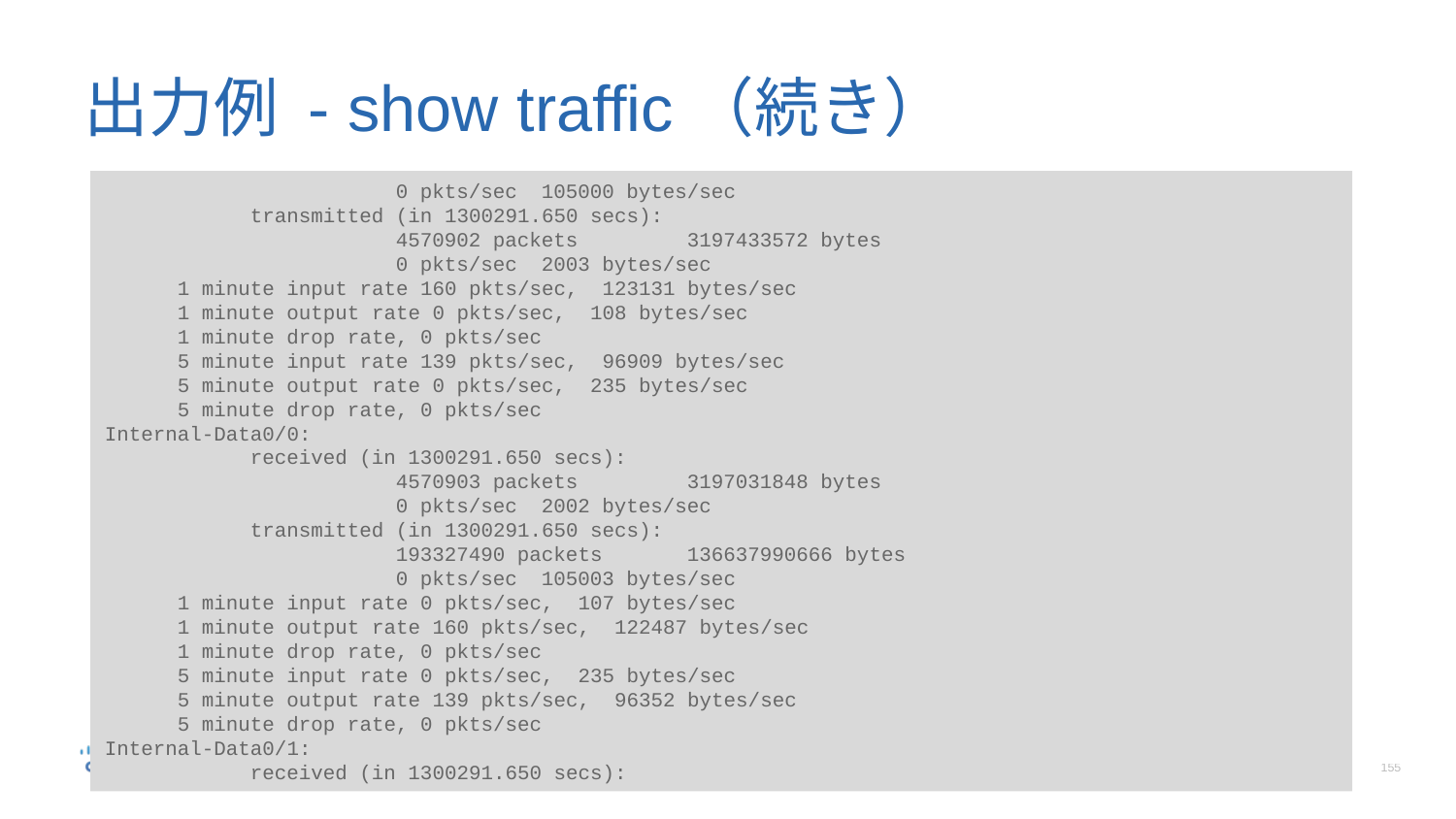

# 出力例 - show traffic（続き）
		0 pkts/sec	105000 bytes/sec
	transmitted (in 1300291.650 secs):
		4570902 packets	3197433572 bytes
		0 pkts/sec	2003 bytes/sec
      1 minute input rate 160 pkts/sec,  123131 bytes/sec
      1 minute output rate 0 pkts/sec,  108 bytes/sec
      1 minute drop rate, 0 pkts/sec
      5 minute input rate 139 pkts/sec,  96909 bytes/sec
      5 minute output rate 0 pkts/sec,  235 bytes/sec
      5 minute drop rate, 0 pkts/sec
Internal-Data0/0:
	received (in 1300291.650 secs):
		4570903 packets	3197031848 bytes
		0 pkts/sec	2002 bytes/sec
	transmitted (in 1300291.650 secs):
		193327490 packets	136637990666 bytes
		0 pkts/sec	105003 bytes/sec
      1 minute input rate 0 pkts/sec,  107 bytes/sec
      1 minute output rate 160 pkts/sec,  122487 bytes/sec
      1 minute drop rate, 0 pkts/sec
      5 minute input rate 0 pkts/sec,  235 bytes/sec
      5 minute output rate 139 pkts/sec,  96352 bytes/sec
      5 minute drop rate, 0 pkts/sec
Internal-Data0/1:
	received (in 1300291.650 secs):